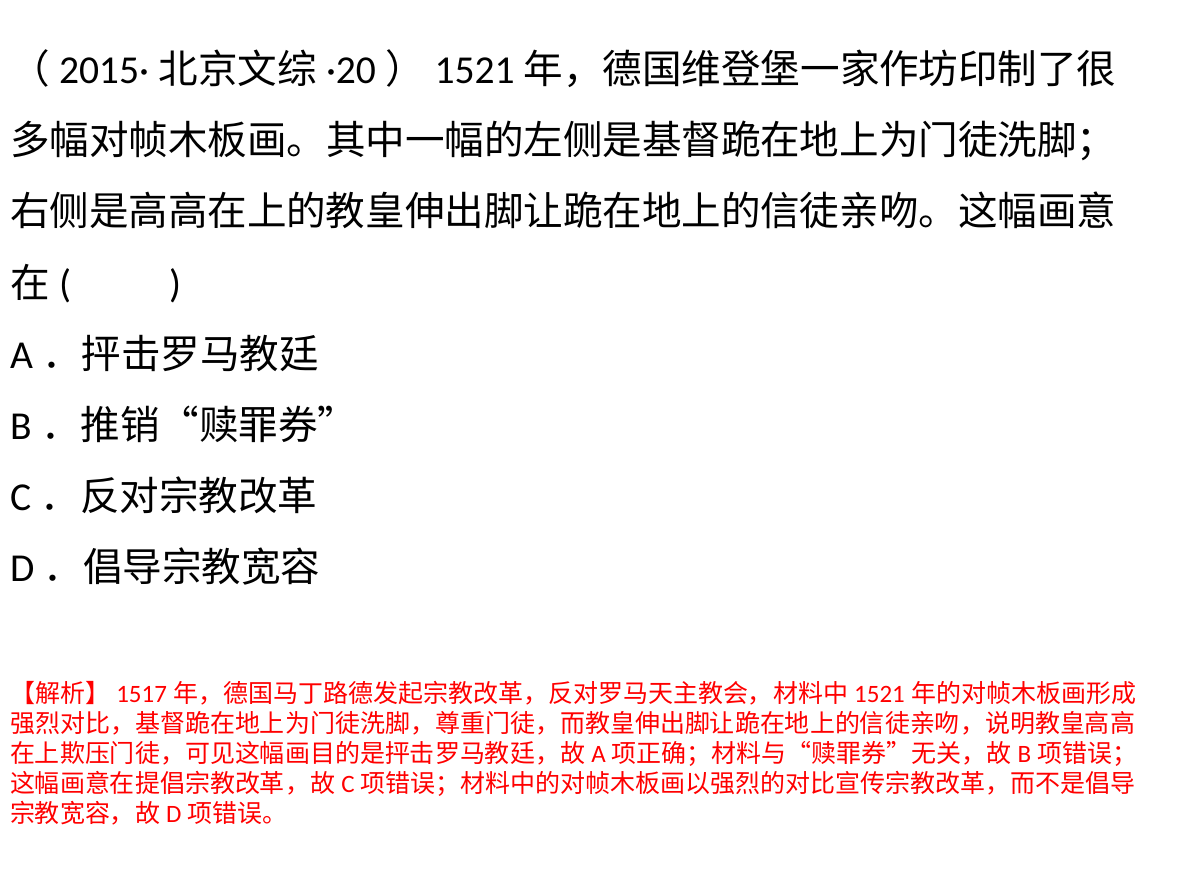

（2015·北京文综·20）1521年，德国维登堡一家作坊印制了很多幅对帧木板画。其中一幅的左侧是基督跪在地上为门徒洗脚；右侧是高高在上的教皇伸出脚让跪在地上的信徒亲吻。这幅画意在(　　)
A．抨击罗马教廷
B．推销“赎罪券”
C．反对宗教改革
D．倡导宗教宽容
【解析】1517年，德国马丁路德发起宗教改革，反对罗马天主教会，材料中1521年的对帧木板画形成强烈对比，基督跪在地上为门徒洗脚，尊重门徒，而教皇伸出脚让跪在地上的信徒亲吻，说明教皇高高在上欺压门徒，可见这幅画目的是抨击罗马教廷，故A项正确；材料与“赎罪券”无关，故B项错误；这幅画意在提倡宗教改革，故C项错误；材料中的对帧木板画以强烈的对比宣传宗教改革，而不是倡导宗教宽容，故D项错误。